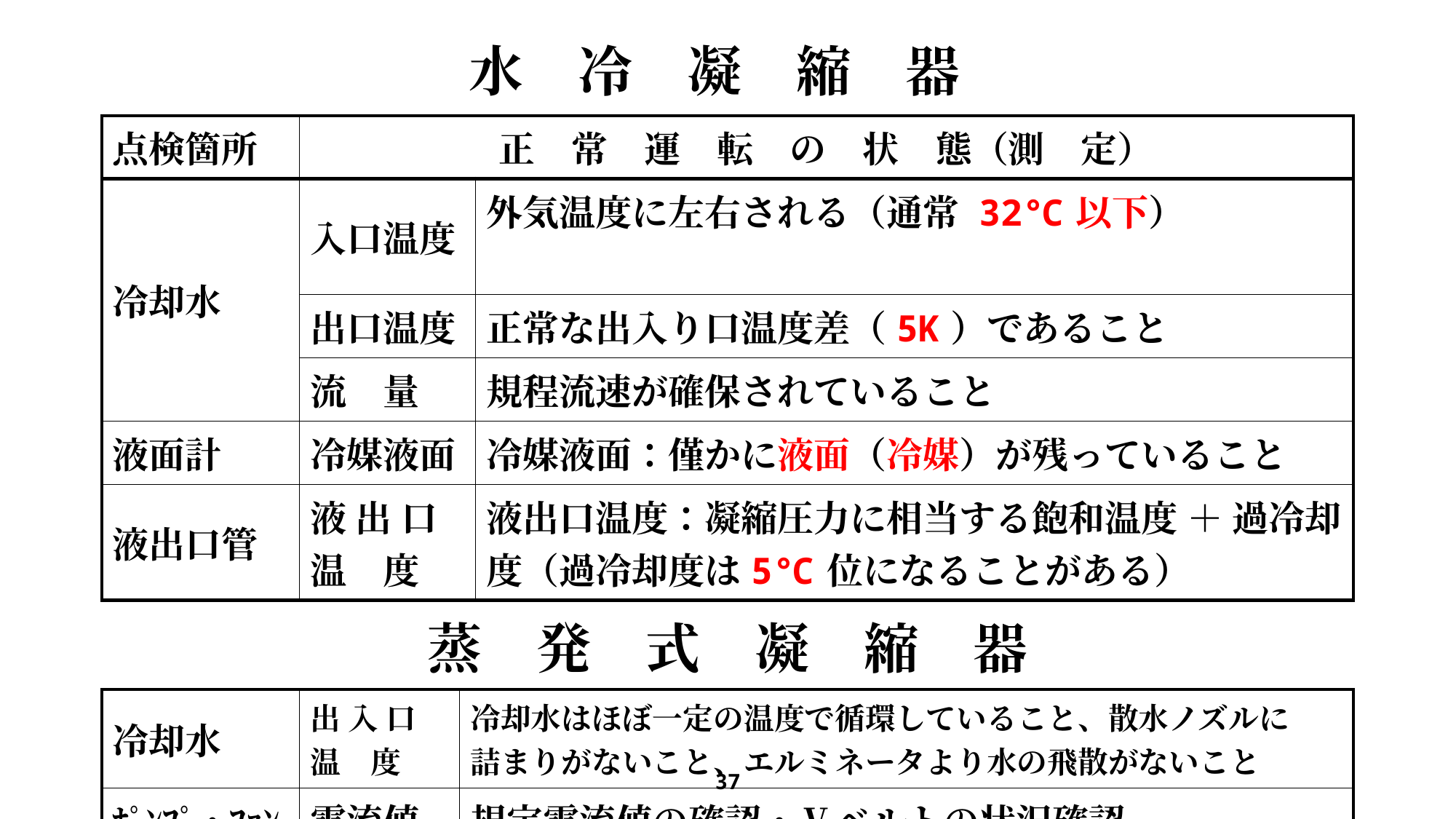

水　冷　凝　縮　器
| 点検箇所 | 正　常　運　転　の　状　態（測　定） |  |  |
| --- | --- | --- | --- |
| 冷却水 | 入口温度 |  | 外気温度に左右される（通常 32℃以下） |
|  | 出口温度 |  | 正常な出入り口温度差（5K）であること |
|  | 流 量 |  | 規程流速が確保されていること |
| 液面計 | 冷媒液面 |  | 冷媒液面：僅かに液面（冷媒）が残っていること |
| 液出口管 | 液 出 口 温 度 |  | 液出口温度：凝縮圧力に相当する飽和温度 ＋ 過冷却度（過冷却度は5℃位になることがある） |
| 蒸　発　式　凝　縮　器 |  |  |  |
| 冷却水 | 出 入 口 温 度 | 冷却水はほぼ一定の温度で循環していること、散水ノズルに　 詰まりがないこと、エルミネータより水の飛散がないこと | 冷却水はほぼ一定の温度で循環していること、散水ノズルに　 詰まりがないこと、エルミネータより水の飛散がないこと |
| ﾎﾟﾝﾌﾟ・ﾌｧﾝ | 電流値 | 規定電流値の確認・Ⅴベルトの状況確認 | 規定電流値の確認・Ⅴベルトの状況確認 |
| 凝縮圧力 | 高　圧 | 凝縮温度（圧力）外気湿球温度より8～10℃位高い温度 | 凝縮温度（圧力）外気湿球温度より8～10℃位高い温度 |
37